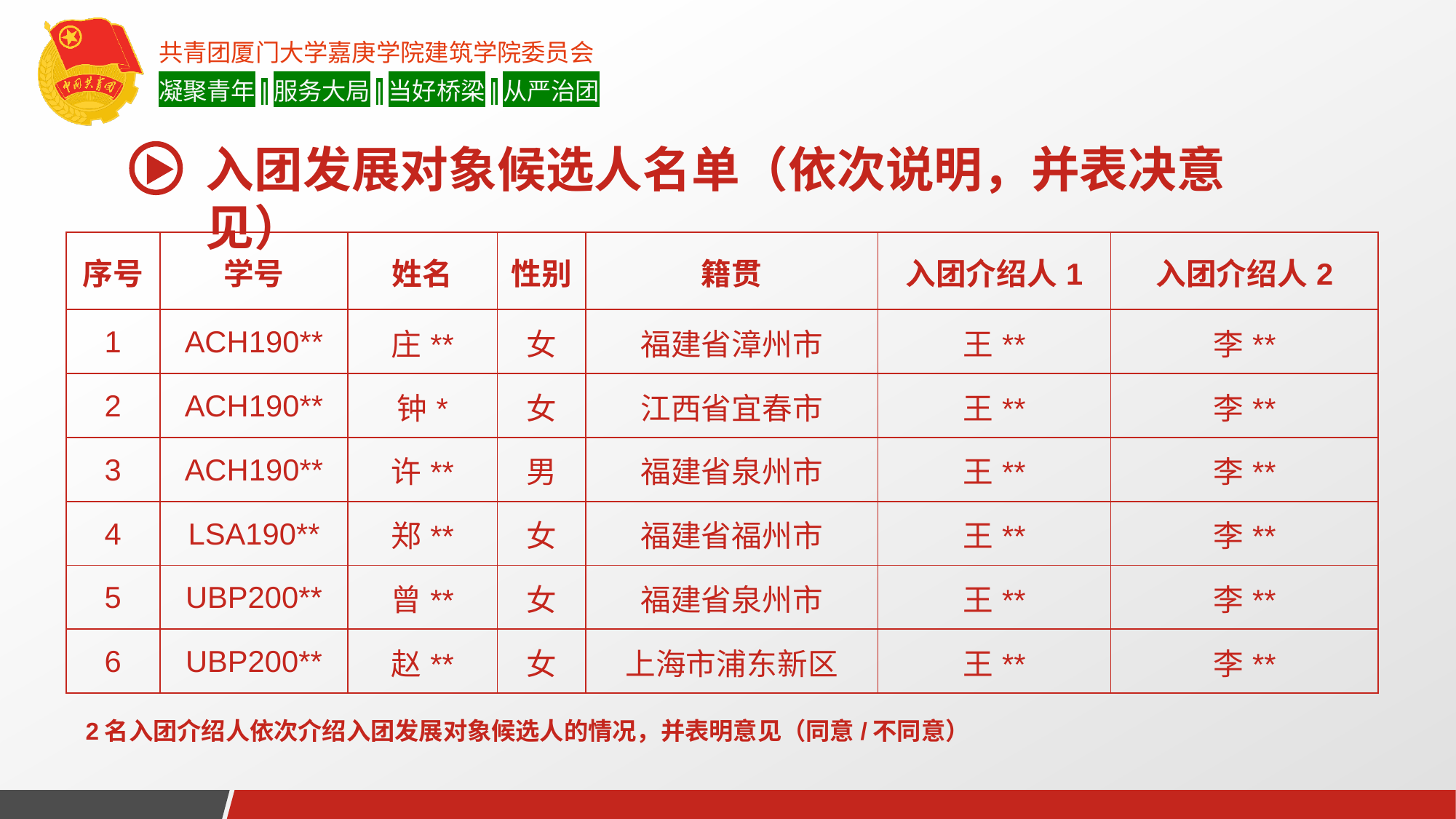

入团发展对象候选人名单（依次说明，并表决意见）

| 序号 | 学号 | 姓名 | 性别 | 籍贯 | 入团介绍人1 | 入团介绍人2 |
| --- | --- | --- | --- | --- | --- | --- |
| 1 | ACH190\*\* | 庄\*\* | 女 | 福建省漳州市 | 王\*\* | 李\*\* |
| 2 | ACH190\*\* | 钟\* | 女 | 江西省宜春市 | 王\*\* | 李\*\* |
| 3 | ACH190\*\* | 许\*\* | 男 | 福建省泉州市 | 王\*\* | 李\*\* |
| 4 | LSA190\*\* | 郑\*\* | 女 | 福建省福州市 | 王\*\* | 李\*\* |
| 5 | UBP200\*\* | 曾\*\* | 女 | 福建省泉州市 | 王\*\* | 李\*\* |
| 6 | UBP200\*\* | 赵\*\* | 女 | 上海市浦东新区 | 王\*\* | 李\*\* |
2名入团介绍人依次介绍入团发展对象候选人的情况，并表明意见（同意/不同意）